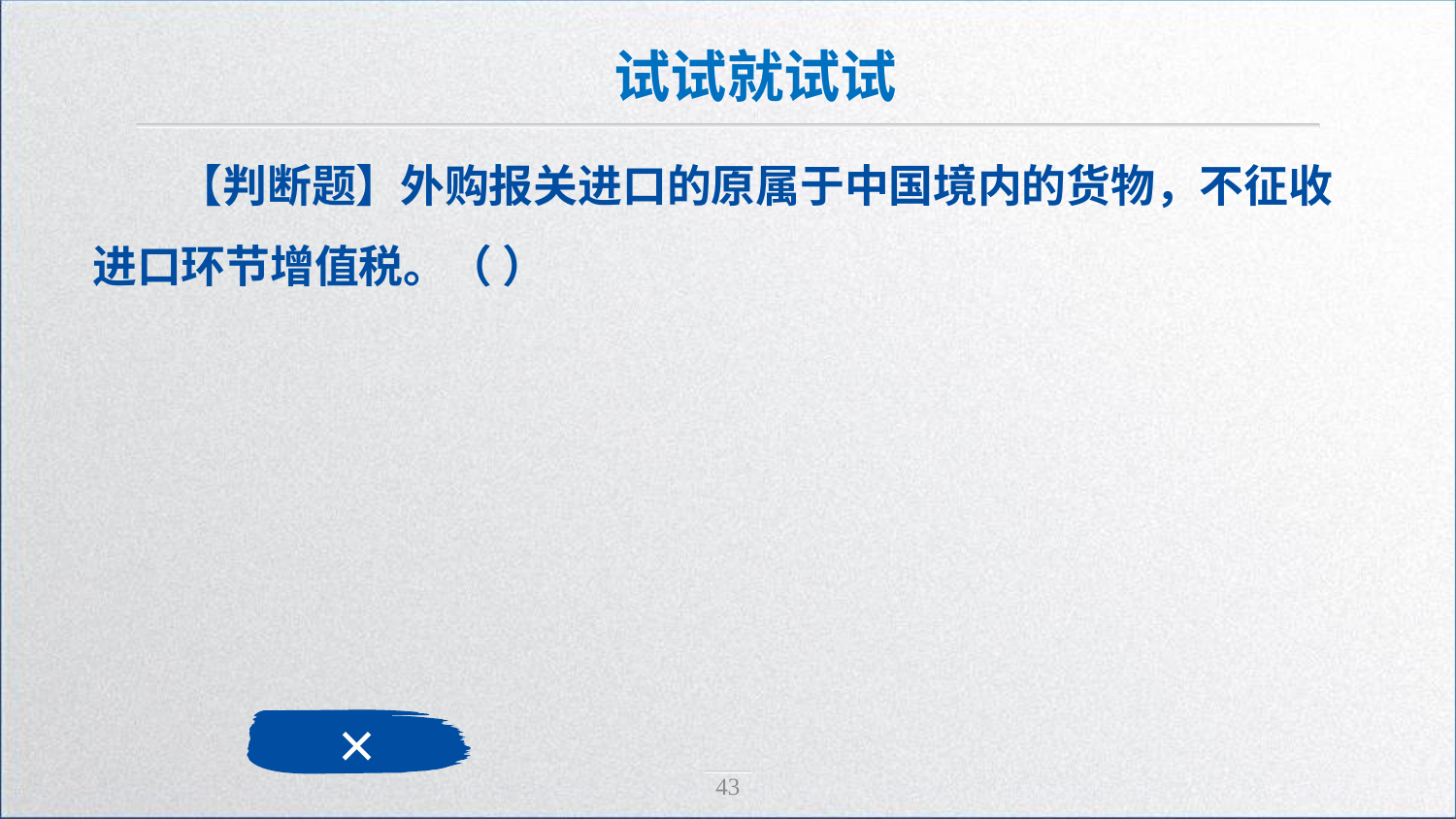

试试就试试
【判断题】外购报关进口的原属于中国境内的货物，不征收进口环节增值税。（ ）
×

43